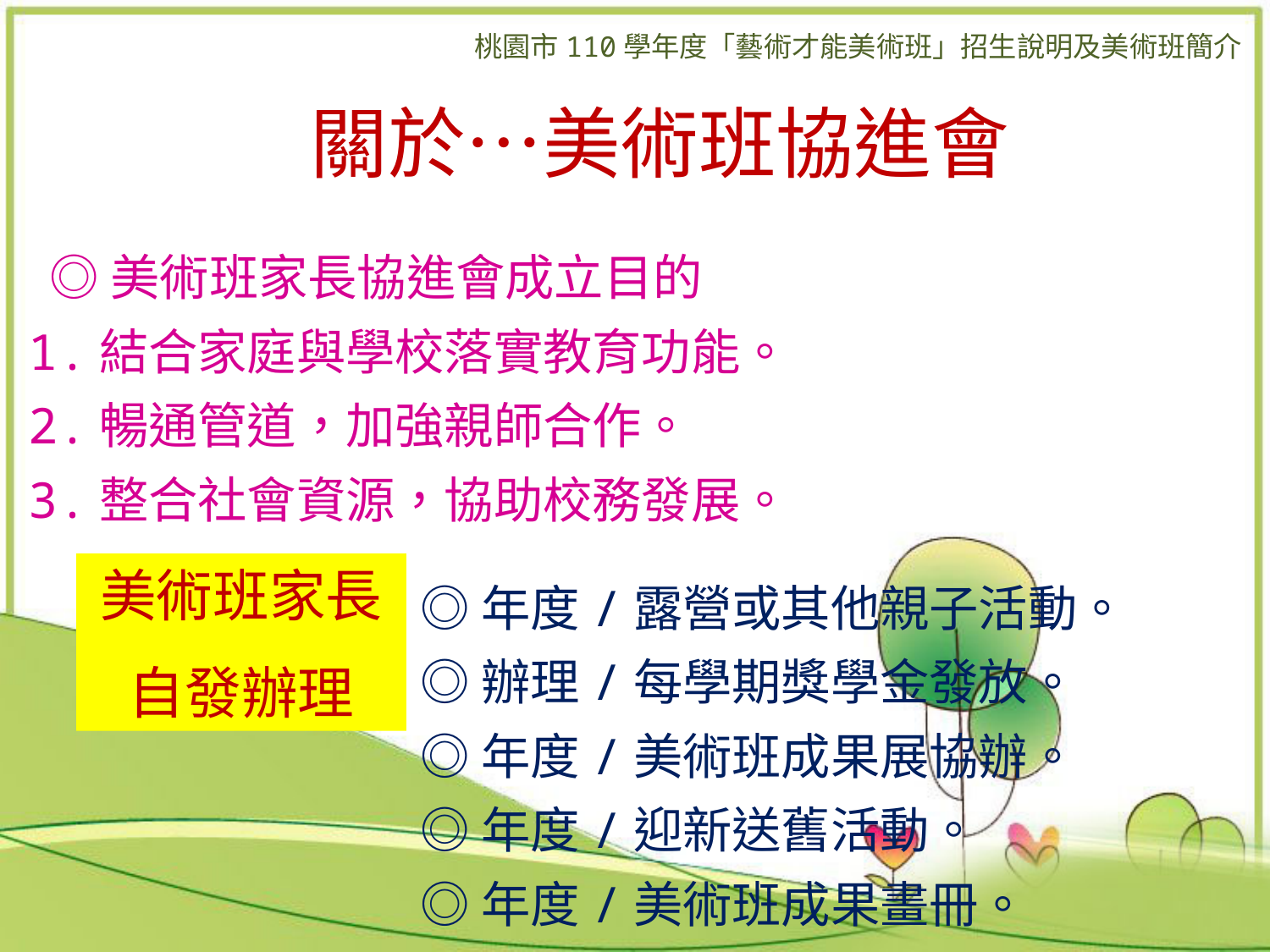

關於…美術班協進會
  ◎美術班家長協進會成立目的
1.結合家庭與學校落實教育功能。
2.暢通管道，加強親師合作。
3.整合社會資源，協助校務發展。
美術班家長

自發辦理
◎年度/露營或其他親子活動。
◎辦理/每學期獎學金發放。
◎年度/美術班成果展協辦。
◎年度/迎新送舊活動。
◎年度/美術班成果畫冊。